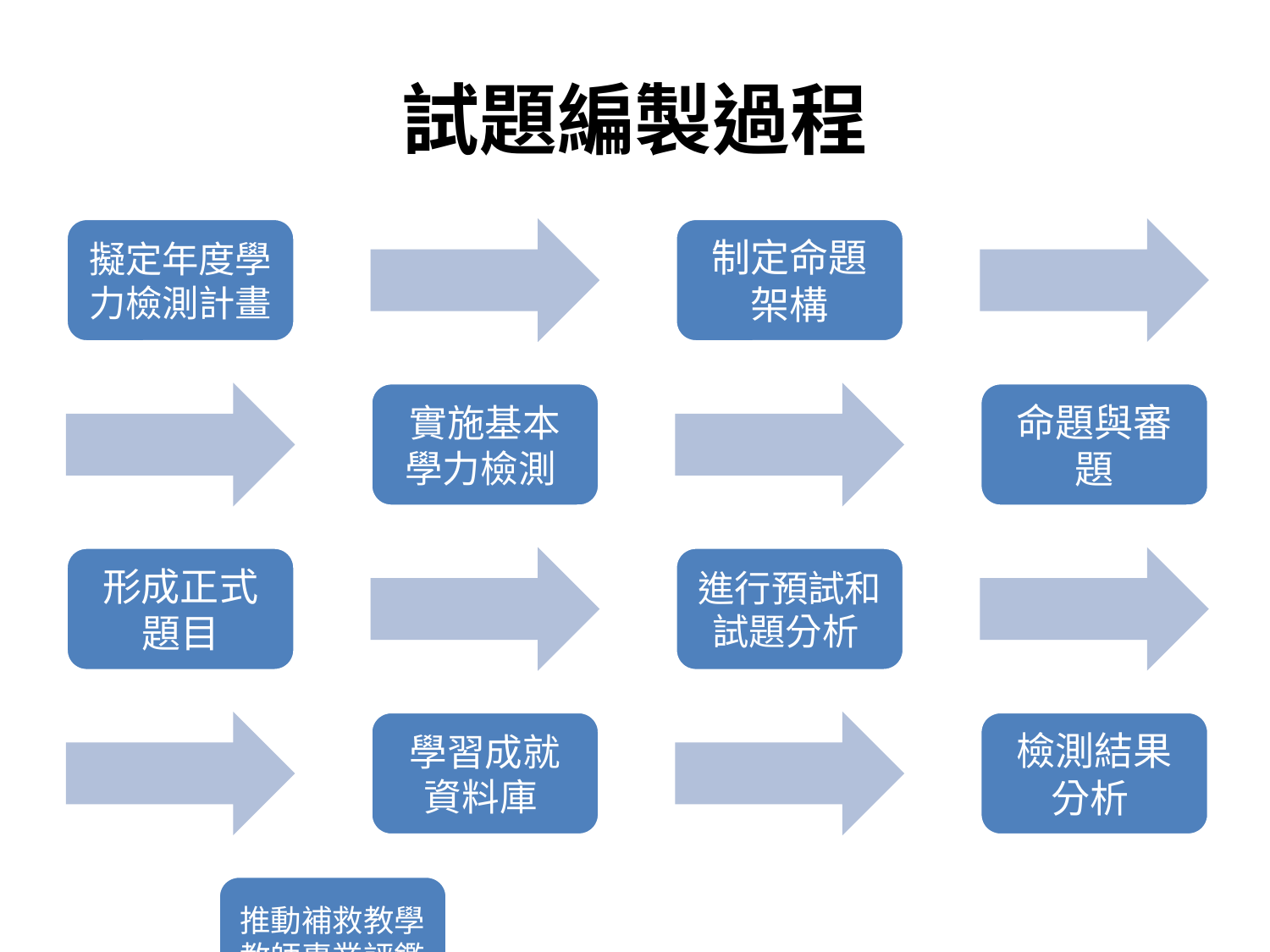

# 試題編製過程
擬定年度學力檢測計畫
制定命題架構
命題與審題
實施基本學力檢測
形成正式
題目
進行預試和試題分析
檢測結果
分析
學習成就
資料庫
推動補救教學